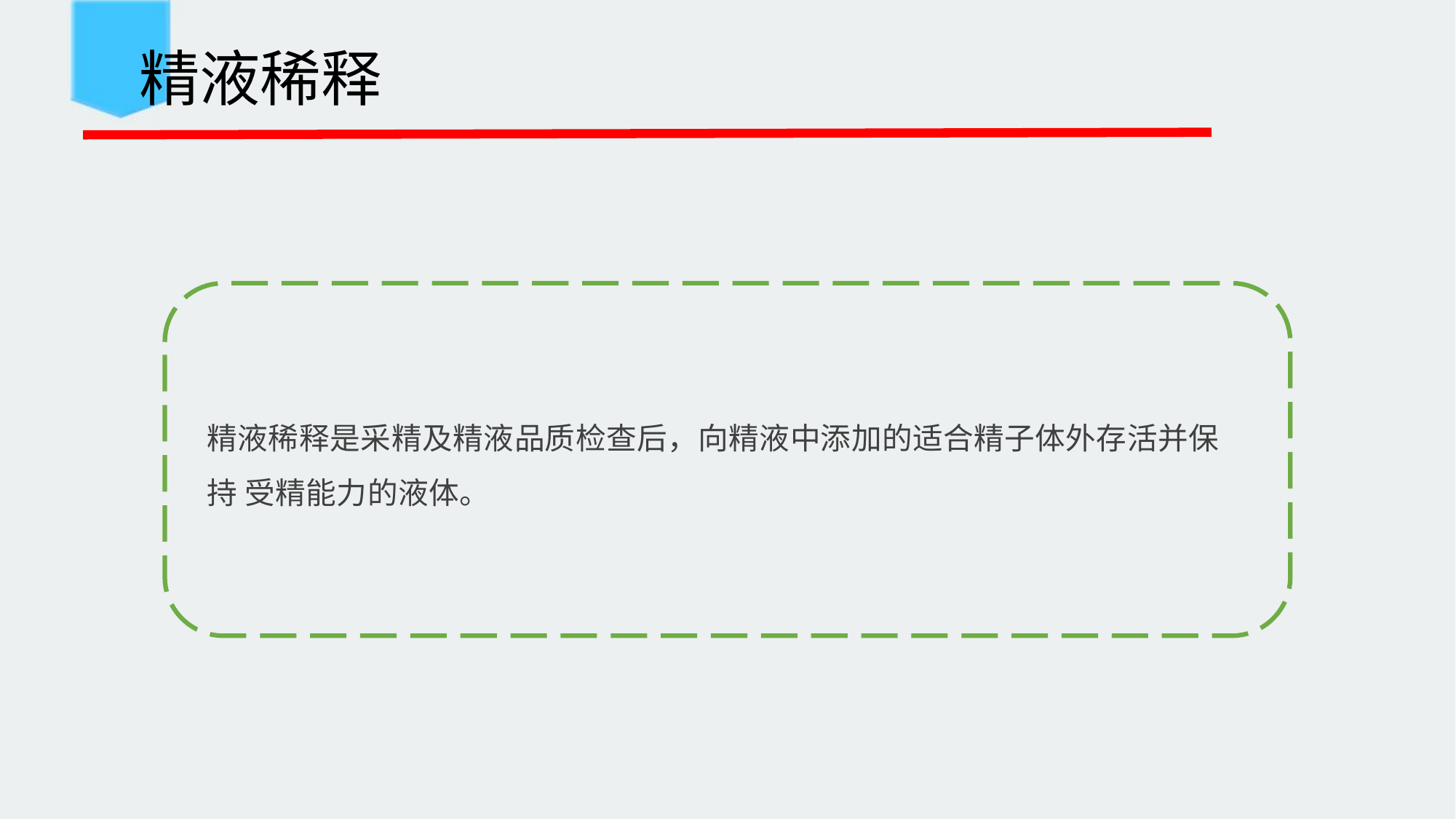

精液稀释

# 精液稀释是采精及精液品质检查后，向精液中添加的适合精子体外存活并保持 受精能力的液体。